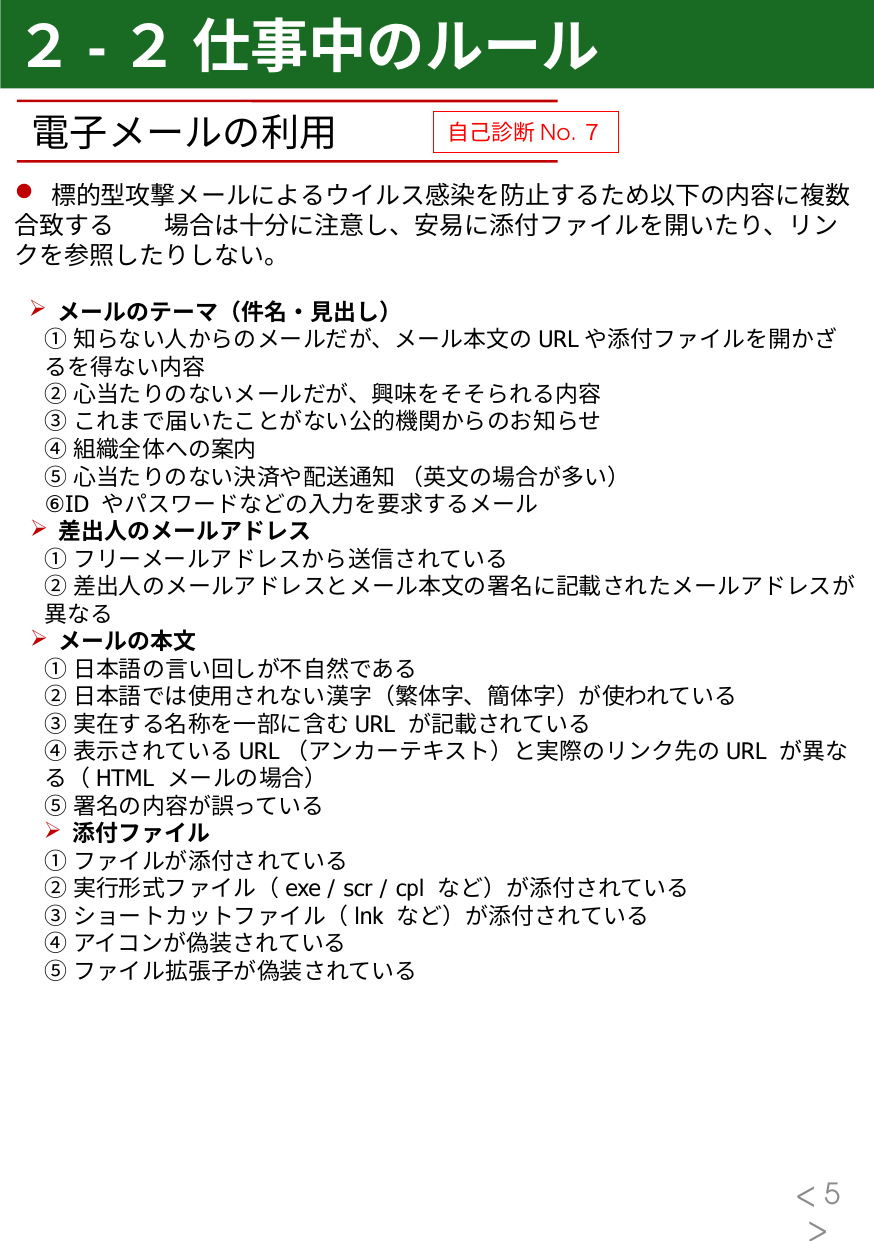

２-２ 仕事中のルール

電子メールの利用

自己診断No.７
 標的型攻撃メールによるウイルス感染を防止するため以下の内容に複数合致する	場合は十分に注意し、安易に添付ファイルを開いたり、リンクを参照したりしない。

 メールのテーマ（件名・見出し）
①知らない人からのメールだが、メール本文のURLや添付ファイルを開かざるを得ない内容
②心当たりのないメールだが、興味をそそられる内容
③これまで届いたことがない公的機関からのお知らせ
④組織全体への案内
⑤心当たりのない決済や配送通知 （英文の場合が多い）
⑥ID やパスワードなどの入力を要求するメール
 差出人のメールアドレス
①フリーメールアドレスから送信されている
②差出人のメールアドレスとメール本文の署名に記載されたメールアドレスが異なる
 メールの本文
①日本語の言い回しが不自然である
②日本語では使用されない漢字（繁体字、簡体字）が使われている
③実在する名称を一部に含むURL が記載されている
④表示されているURL（アンカーテキスト）と実際のリンク先のURL が異なる（HTML メールの場合）
⑤署名の内容が誤っている
 添付ファイル
①ファイルが添付されている
②実行形式ファイル（exe / scr / cpl など）が添付されている
③ショートカットファイル（lnk など）が添付されている
④アイコンが偽装されている
⑤ファイル拡張子が偽装されている
< 5 >